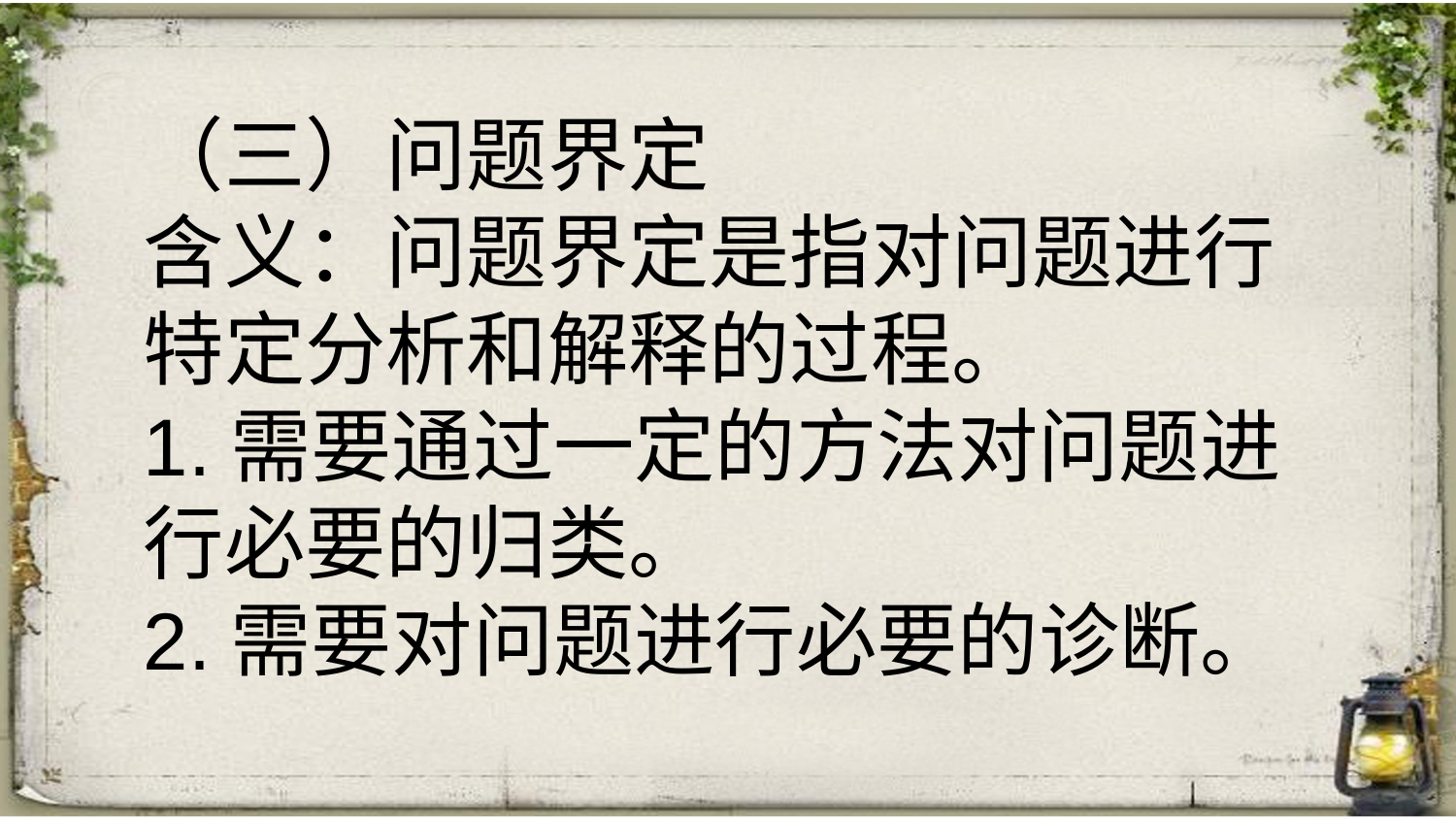

（三）问题界定
含义：问题界定是指对问题进行特定分析和解释的过程。
1.需要通过一定的方法对问题进行必要的归类。
2.需要对问题进行必要的诊断。